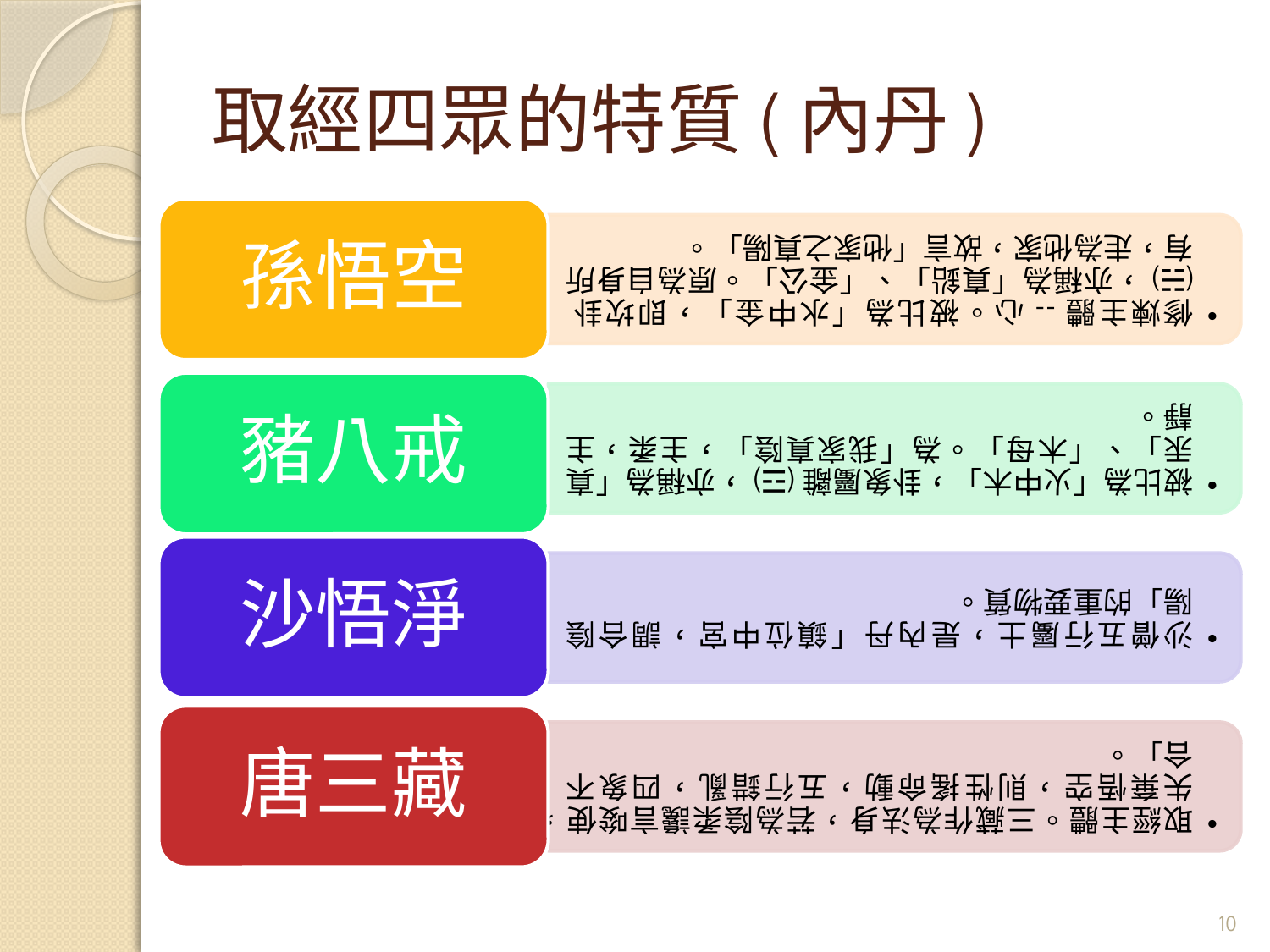

# 取經四眾的特質(內丹)
修煉主體--心。被比為「水中金」，即坎卦(☵)，亦稱為「真鉛」、「金公」。原為自身所有，走為他家，故言「他家之真陽」。
孫悟空
被比為「火中木」，卦象屬離(☲)，亦稱為「真汞」、「木母」。為「我家真陰」，主柔，主靜。
豬八戒
沙僧五行屬土，是內丹「鎮位中宮，調合陰陽」的重要物質。
沙悟淨
取經主體。三藏作為法身，若為陰柔讒言唆使，失棄悟空，則性搖命動，五行錯亂，四象不合」。
唐三藏
10